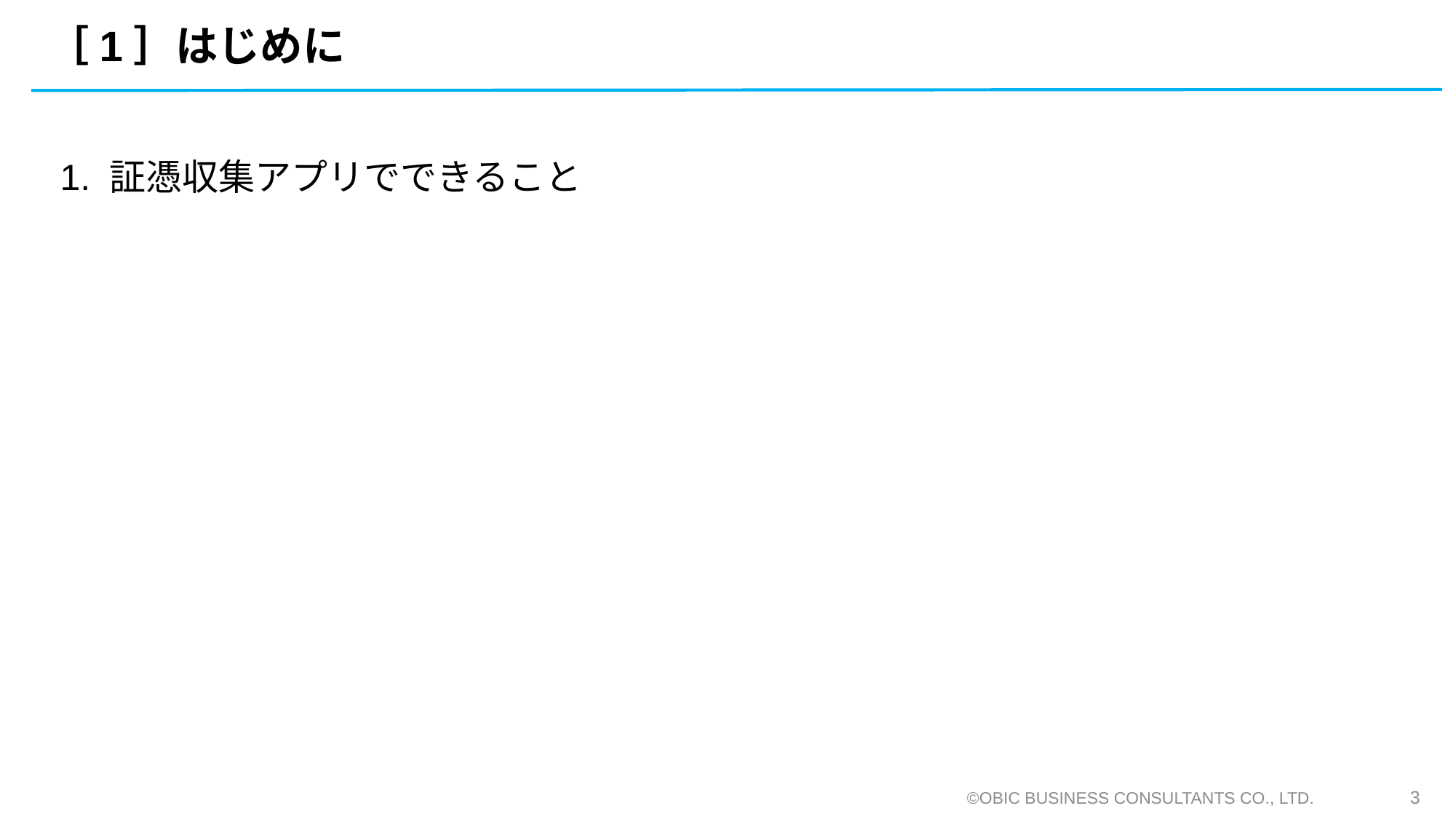

# ［1］はじめに

1. 証憑収集アプリでできること

©OBIC BUSINESS CONSULTANTS CO., LTD.
3